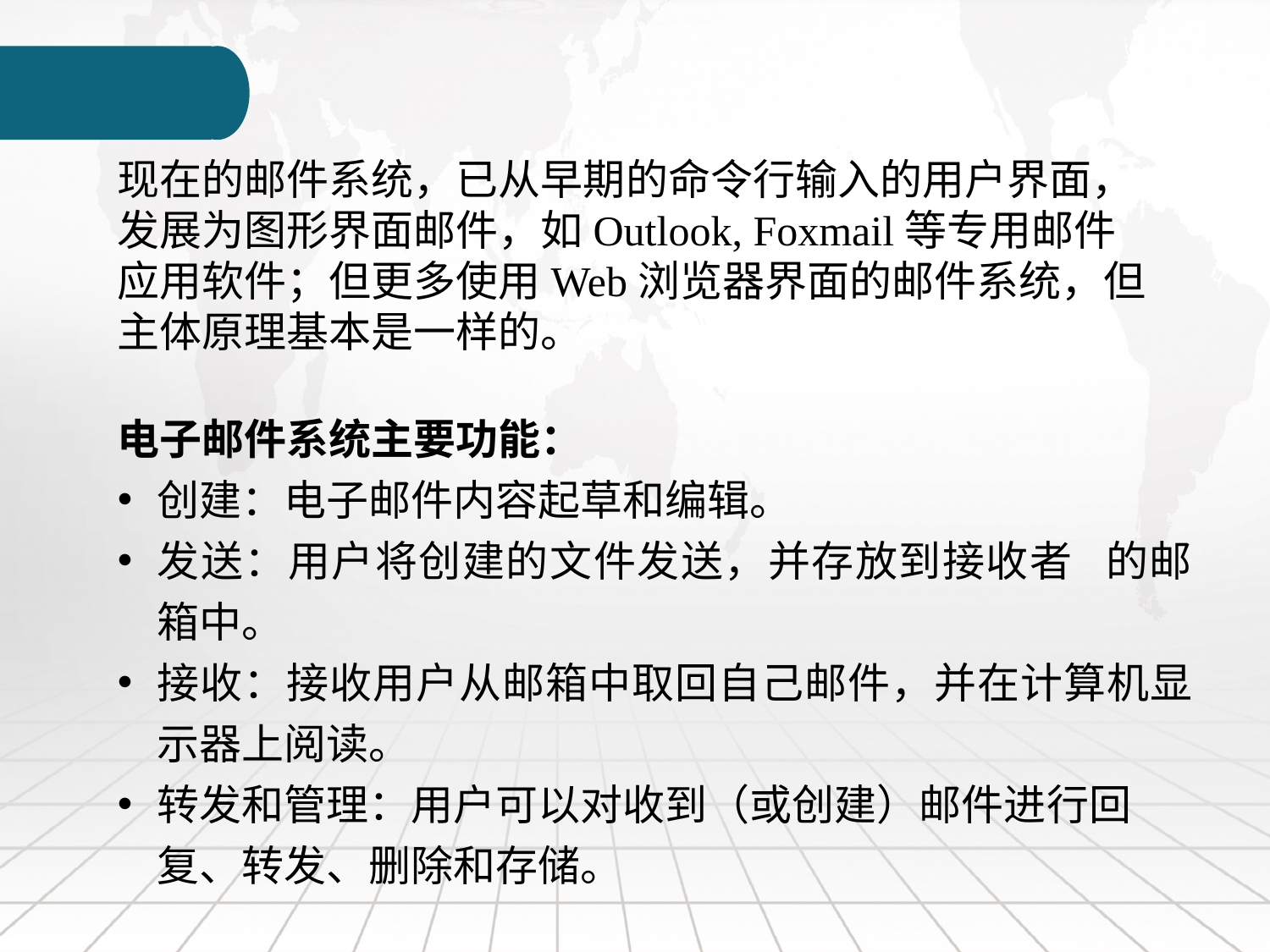

现在的邮件系统，已从早期的命令行输入的用户界面，发展为图形界面邮件，如Outlook, Foxmail等专用邮件应用软件；但更多使用Web浏览器界面的邮件系统，但主体原理基本是一样的。
电子邮件系统主要功能：
创建：电子邮件内容起草和编辑。
发送：用户将创建的文件发送，并存放到接收者   的邮箱中。
接收：接收用户从邮箱中取回自己邮件，并在计算机显示器上阅读。
转发和管理：用户可以对收到（或创建）邮件进行回复、转发、删除和存储。